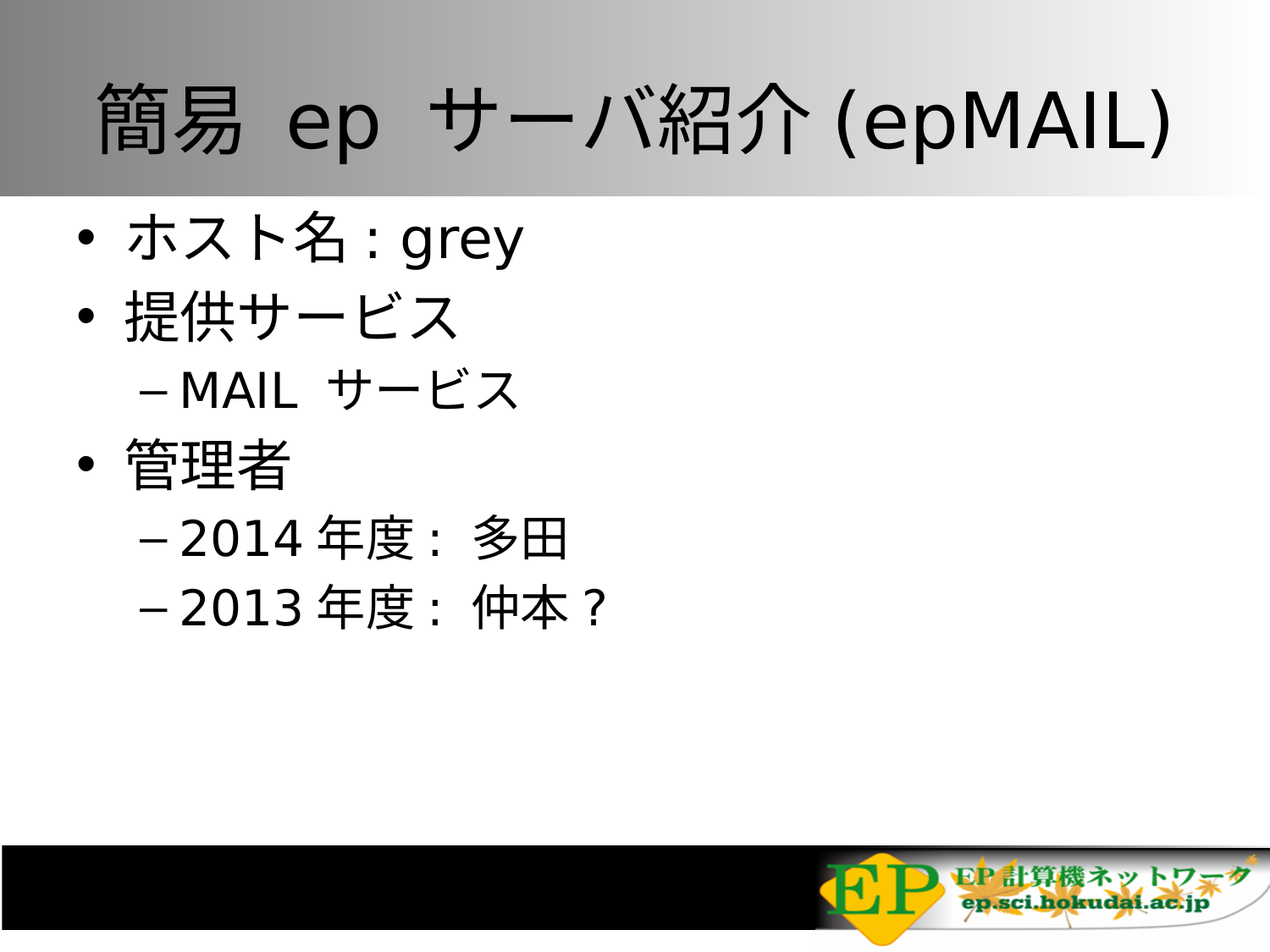

# 簡易 ep サーバ紹介(epMAIL)
ホスト名: grey
提供サービス
MAIL サービス
管理者
2014年度: 多田
2013年度: 仲本?